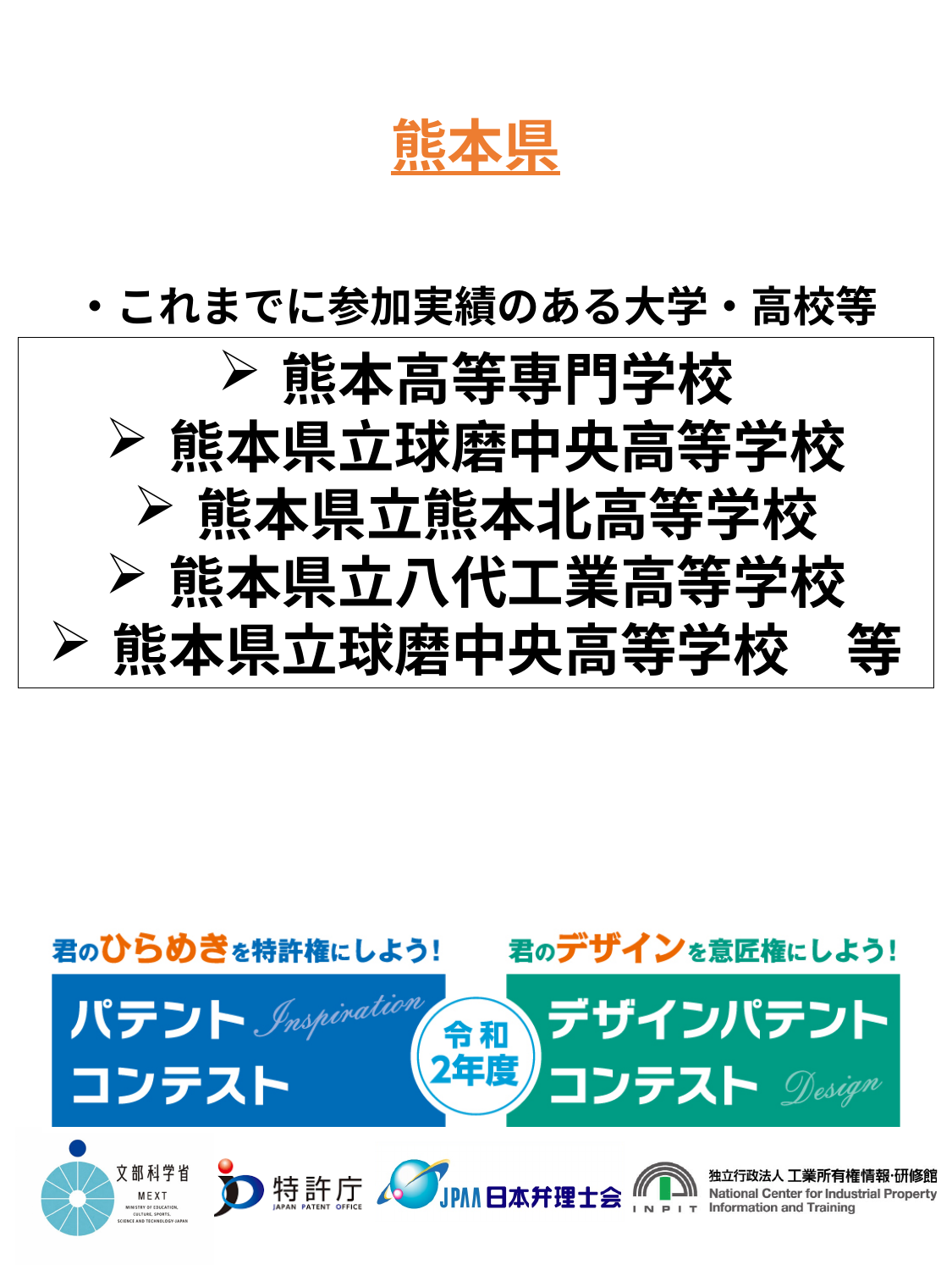

熊本県
・これまでに参加実績のある大学・高校等
熊本高等専門学校
熊本県立球磨中央高等学校
熊本県立熊本北高等学校
熊本県立八代工業高等学校
熊本県立球磨中央高等学校　等